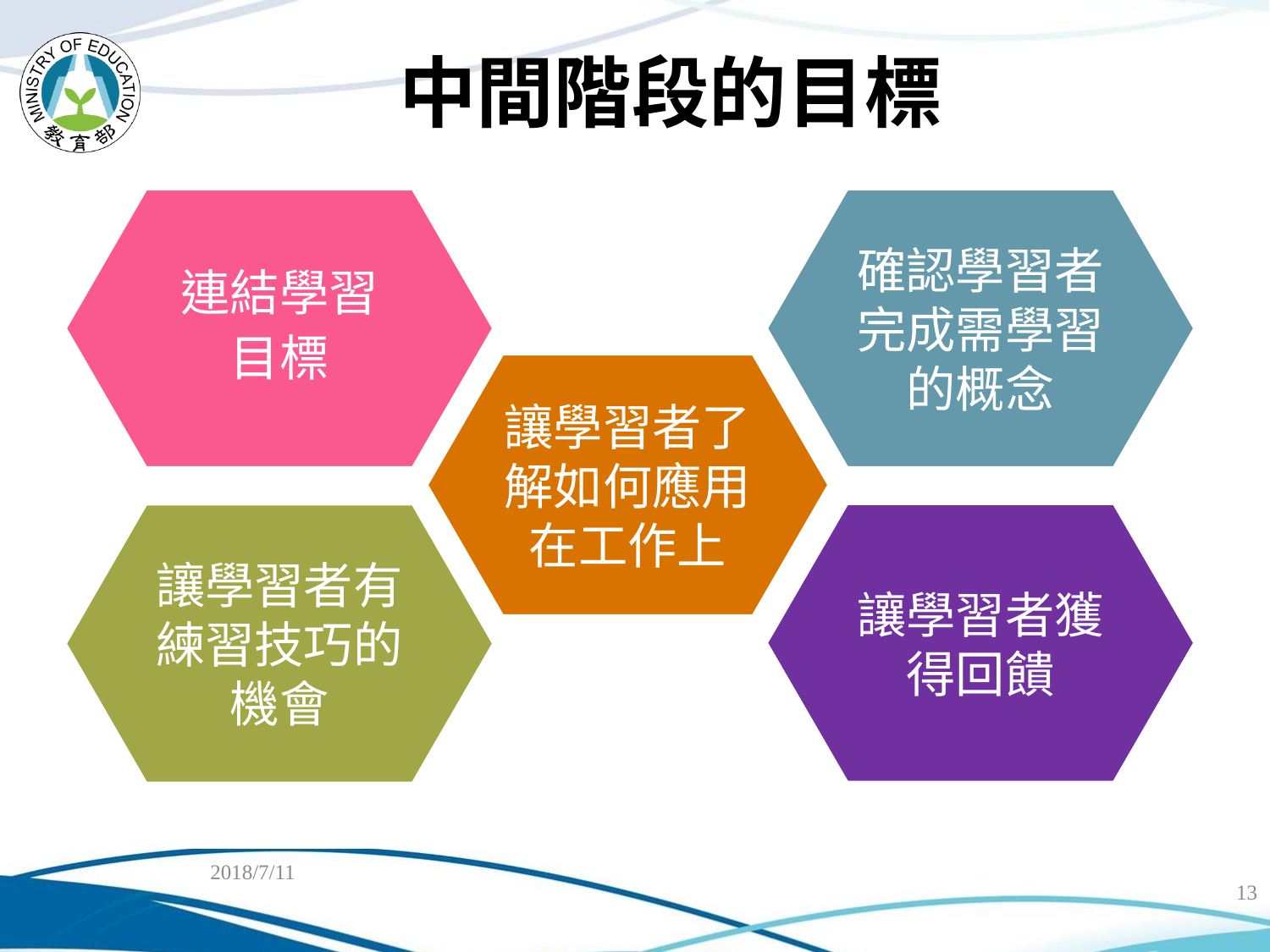

# 中間階段的目標
連結學習
目標
確認學習者完成需學習的概念
讓學習者了解如何應用在工作上
讓學習者獲得回饋
讓學習者有練習技巧的機會

2018/7/11
13